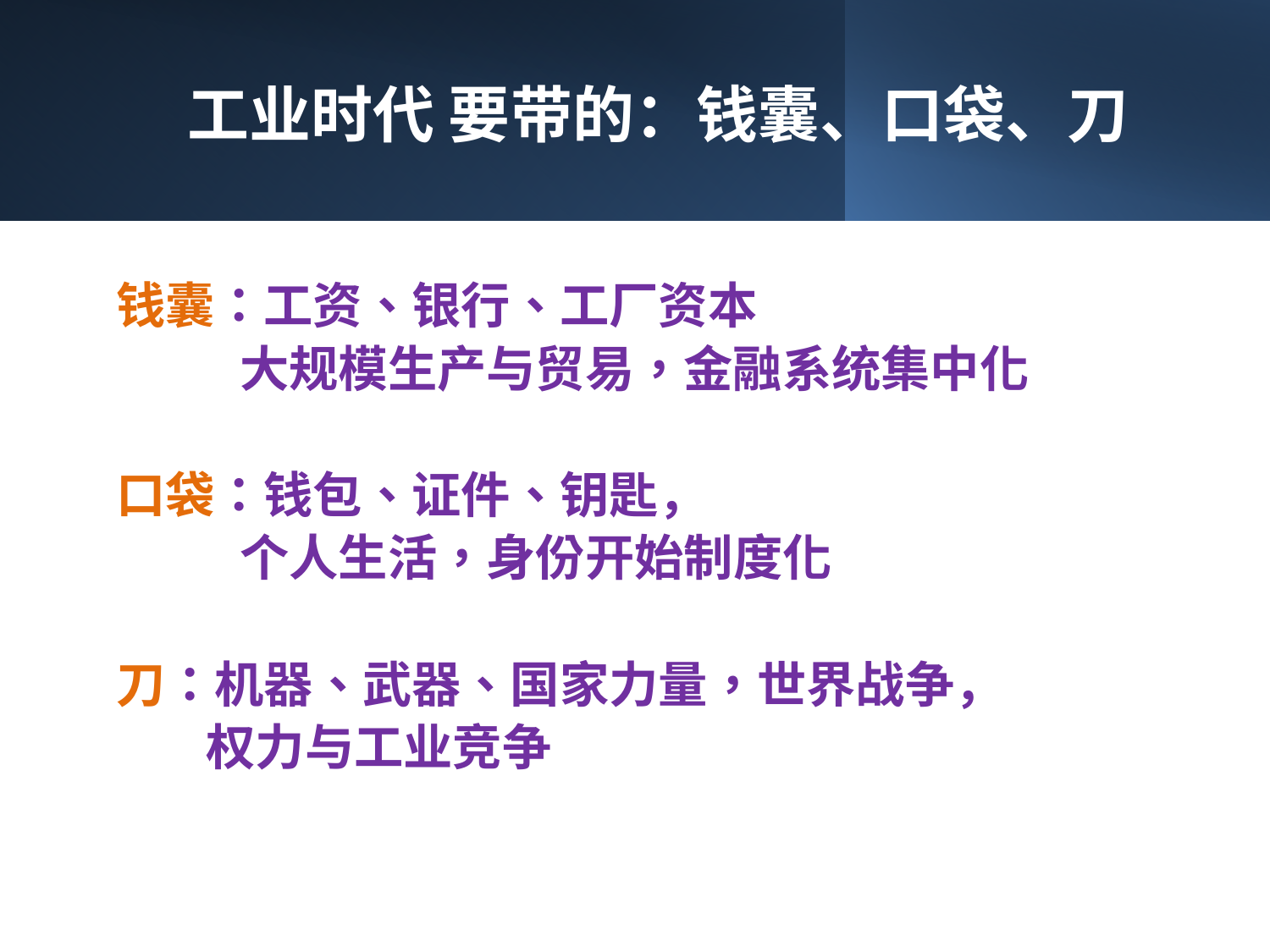

# 工业时代 要带的：钱囊、口袋、刀
钱囊：工资、银行、工厂资本
          大规模生产与贸易，金融系统集中化

口袋：钱包、证件、钥匙，
          个人生活，身份开始制度化

刀：机器、武器、国家力量，世界战争，
       权力与工业竞争